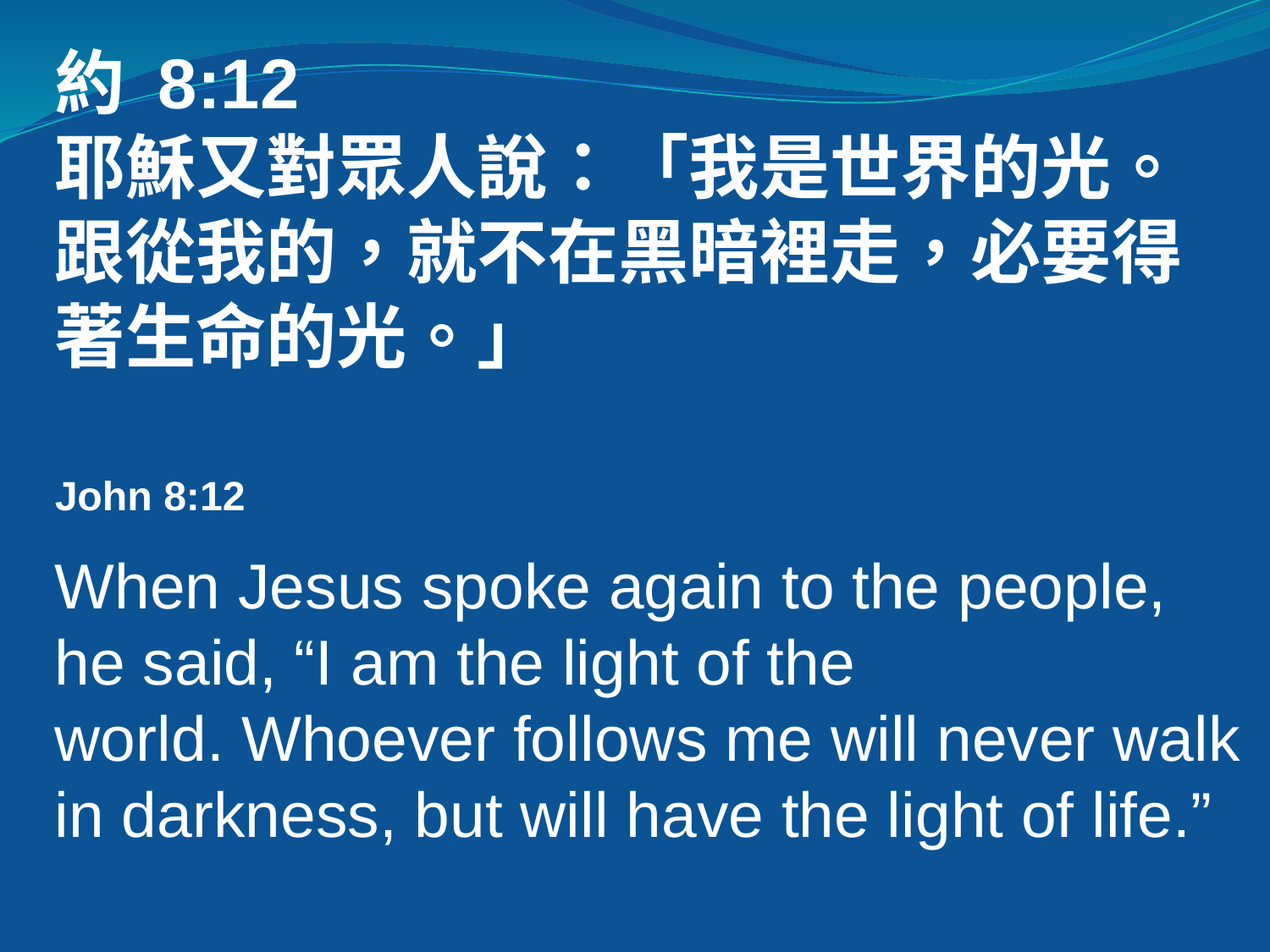

約 8:12
耶穌又對眾人說：「我是世界的光。跟從我的，就不在黑暗裡走，必要得著生命的光。」

John 8:12
When Jesus spoke again to the people, he said, “I am the light of the world. Whoever follows me will never walk in darkness, but will have the light of life.”